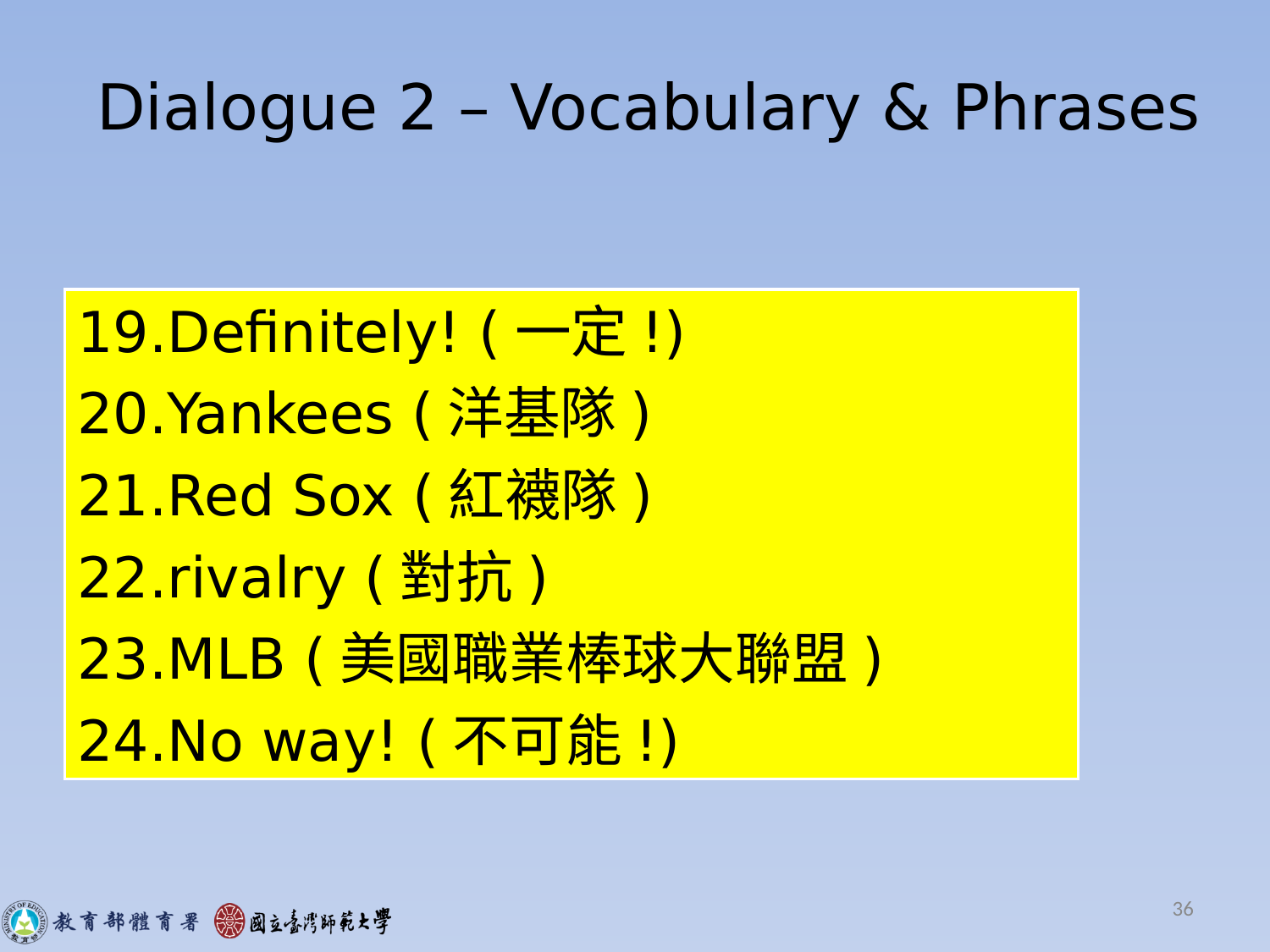

# Dialogue 2 – Vocabulary & Phrases
Definitely! (一定!)
Yankees (洋基隊)
Red Sox (紅襪隊)
rivalry (對抗)
MLB (美國職業棒球大聯盟)
No way! (不可能!)

36